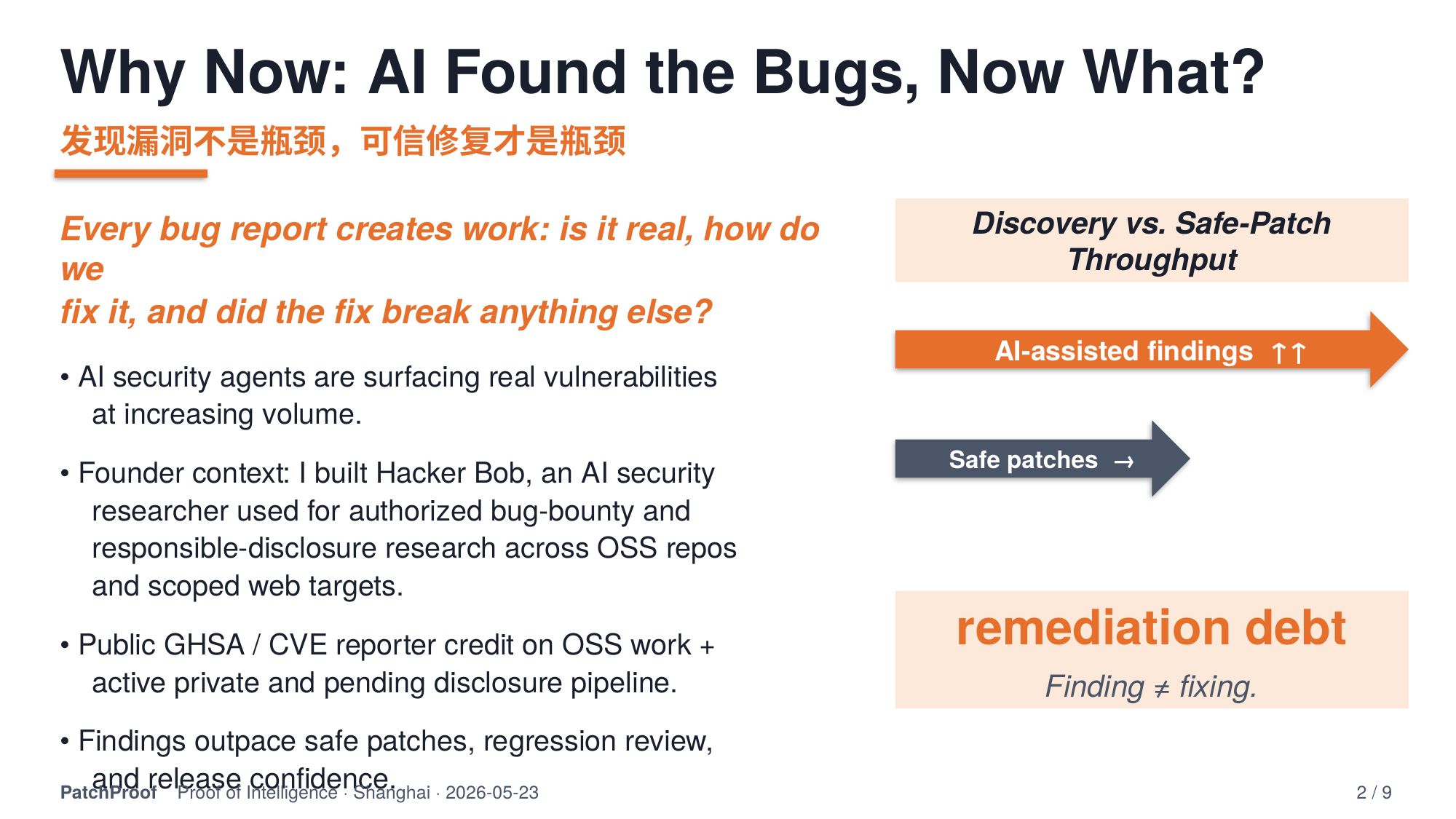

Why Now: AI Found the Bugs, Now What?
发现漏洞不是瓶颈，可信修复才是瓶颈

Every bug report creates work: is it real, how do we
fix it, and did the fix break anything else?
• AI security agents are surfacing real vulnerabilities
    at increasing volume.
• Founder context: I built Hacker Bob, an AI security
    researcher used for authorized bug-bounty and
    responsible-disclosure research across OSS repos
    and scoped web targets.
• Public GHSA / CVE reporter credit on OSS work +
    active private and pending disclosure pipeline.
• Findings outpace safe patches, regression review,
    and release confidence.
Discovery vs. Safe-Patch Throughput

AI-assisted findings  ↑↑

Safe patches  →
remediation debt
Finding ≠ fixing.
PatchProof    Proof of Intelligence · Shanghai · 2026-05-23
2 / 9